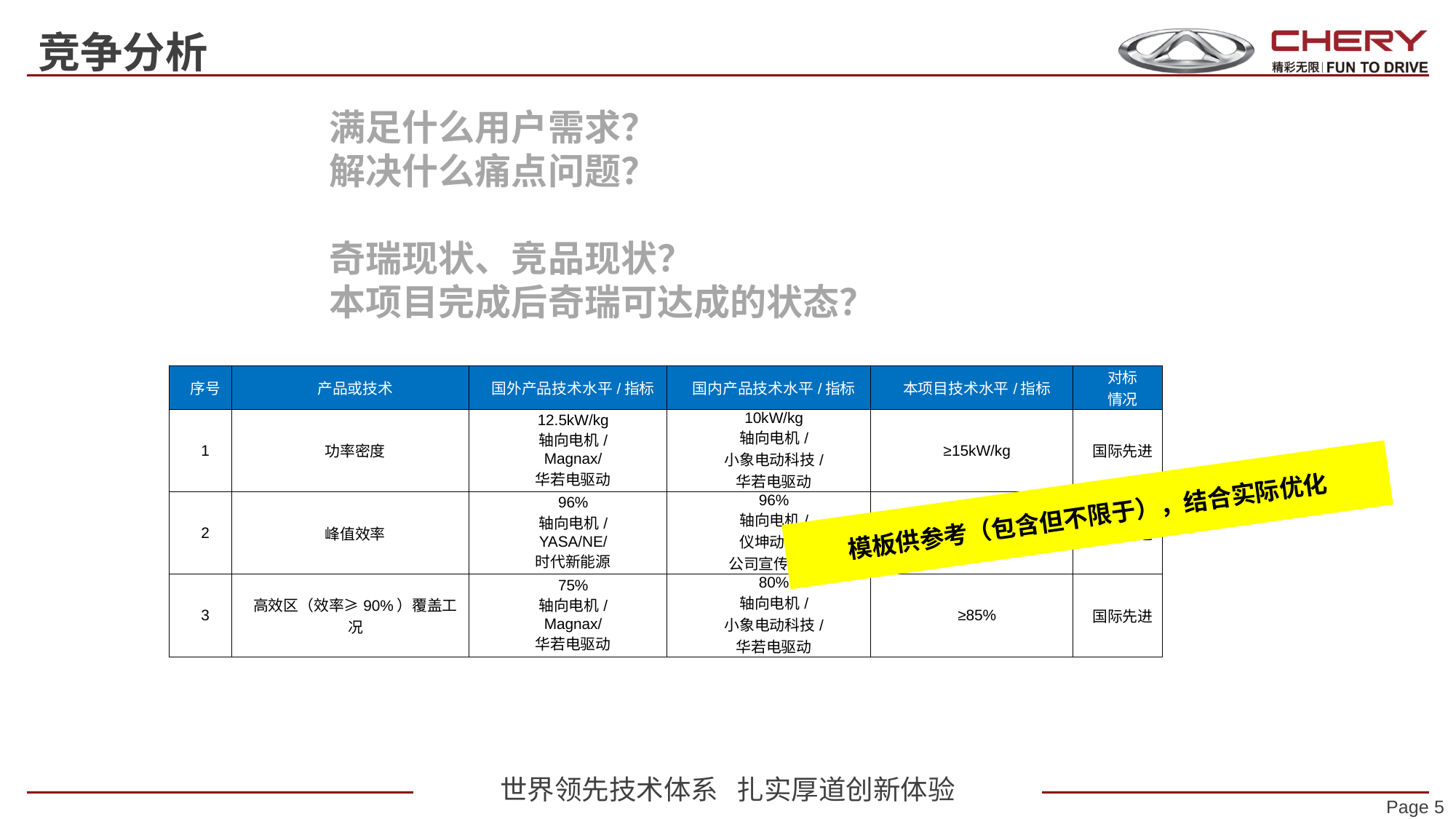

竞争分析
满足什么用户需求？
解决什么痛点问题？

奇瑞现状、竞品现状？
本项目完成后奇瑞可达成的状态？
| 序号 | 产品或技术 | 国外产品技术水平/指标 | 国内产品技术水平/指标 | 本项目技术水平/指标 | 对标 情况 |
| --- | --- | --- | --- | --- | --- |
| 1 | 功率密度 | 12.5kW/kg 轴向电机/ Magnax/ 华若电驱动 | 10kW/kg 轴向电机/ 小象电动科技/ 华若电驱动 | ≥15kW/kg | 国际先进 |
| 2 | 峰值效率 | 96% 轴向电机/ YASA/NE/ 时代新能源 | 96% 轴向电机/ 仪坤动力/ 公司宣传材料 | ≥97.5% | 国际先进 |
| 3 | 高效区（效率≥90%）覆盖工况 | 75% 轴向电机/ Magnax/ 华若电驱动 | 80% 轴向电机/ 小象电动科技/ 华若电驱动 | ≥85% | 国际先进 |
模板供参考（包含但不限于），结合实际优化
Page 5